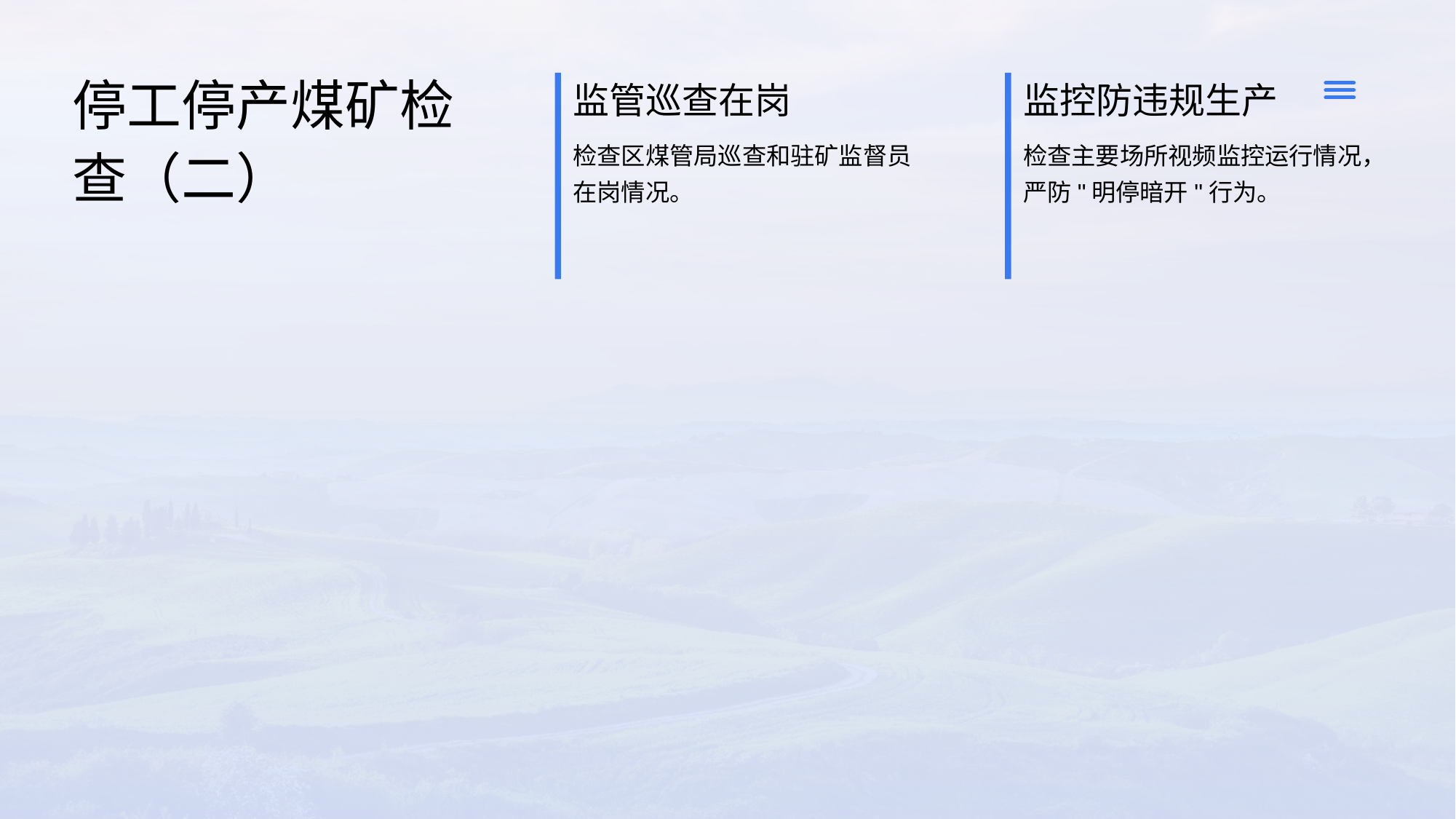

停工停产煤矿检查（二）

监管巡查在岗

监控防违规生产
检查区煤管局巡查和驻矿监督员在岗情况。
检查主要场所视频监控运行情况，严防"明停暗开"行为。